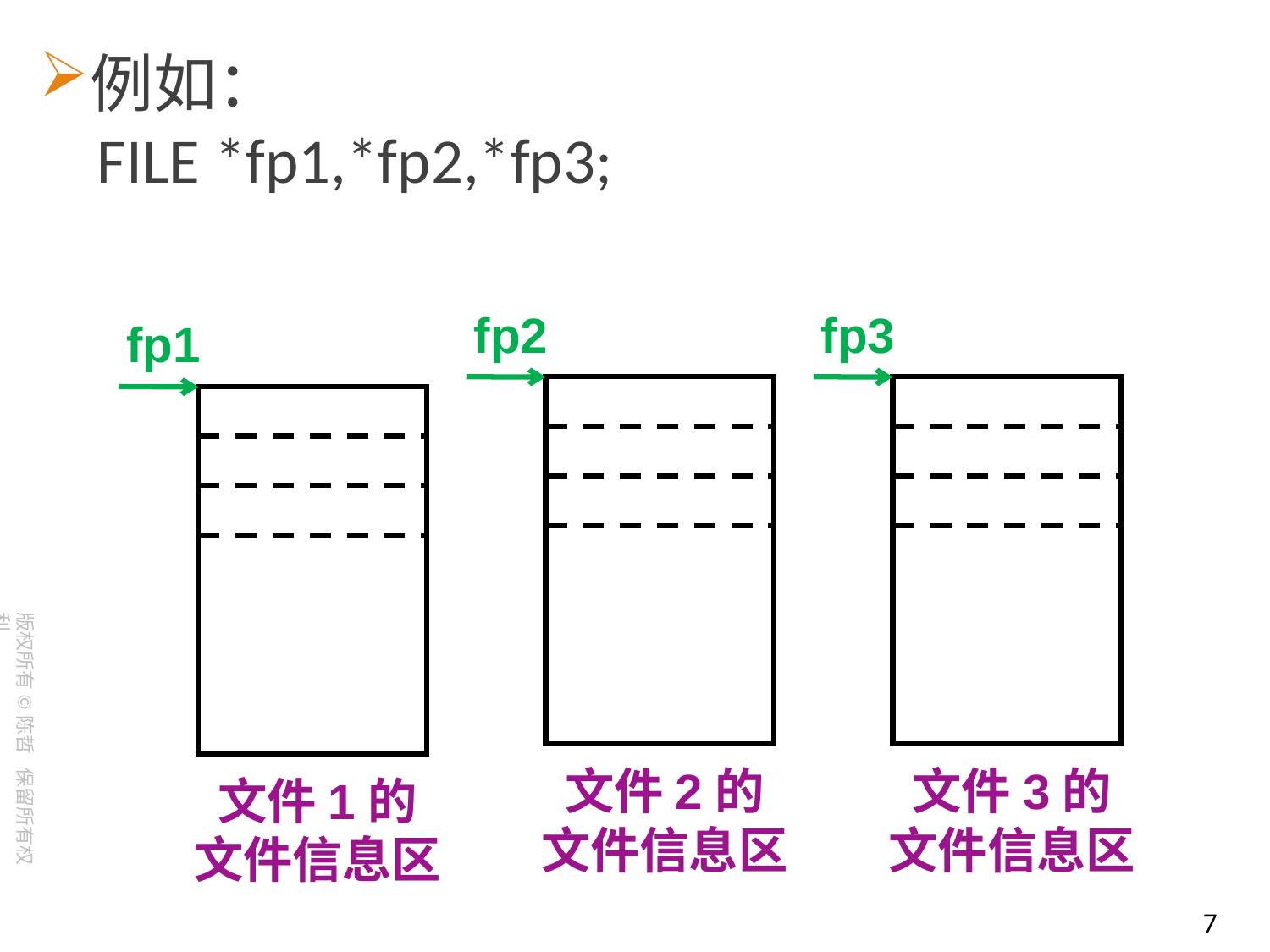

例如：
    FILE *fp1,*fp2,*fp3;

fp2
fp3
fp1

文件2的
文件信息区
文件3的
文件信息区
文件1的
文件信息区
7